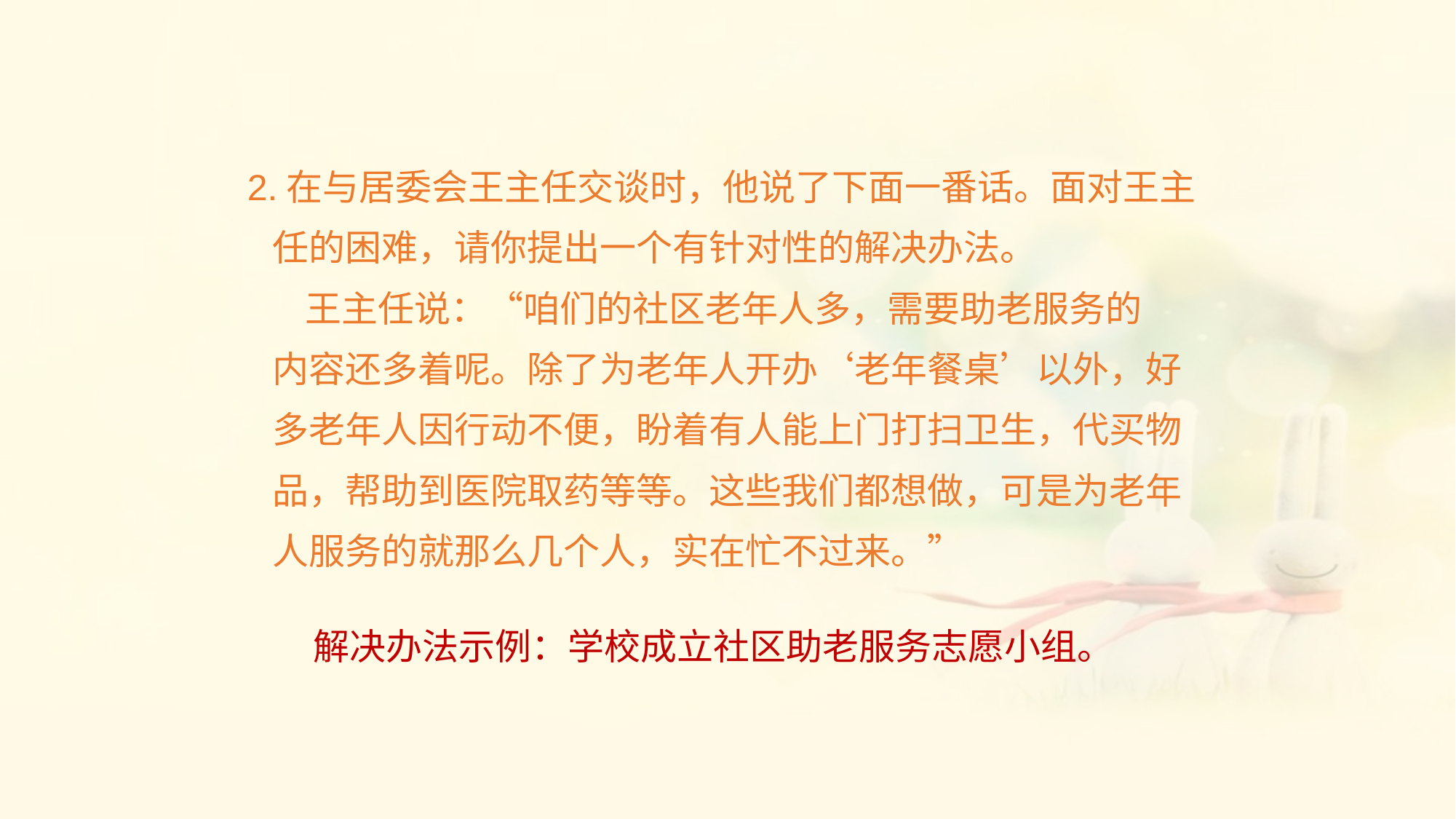

2.在与居委会王主任交谈时，他说了下面一番话。面对王主
  任的困难，请你提出一个有针对性的解决办法。
      王主任说：“咱们的社区老年人多，需要助老服务的
  内容还多着呢。除了为老年人开办‘老年餐桌’以外，好
  多老年人因行动不便，盼着有人能上门打扫卫生，代买物
  品，帮助到医院取药等等。这些我们都想做，可是为老年
  人服务的就那么几个人，实在忙不过来。”
  解决办法示例：学校成立社区助老服务志愿小组。